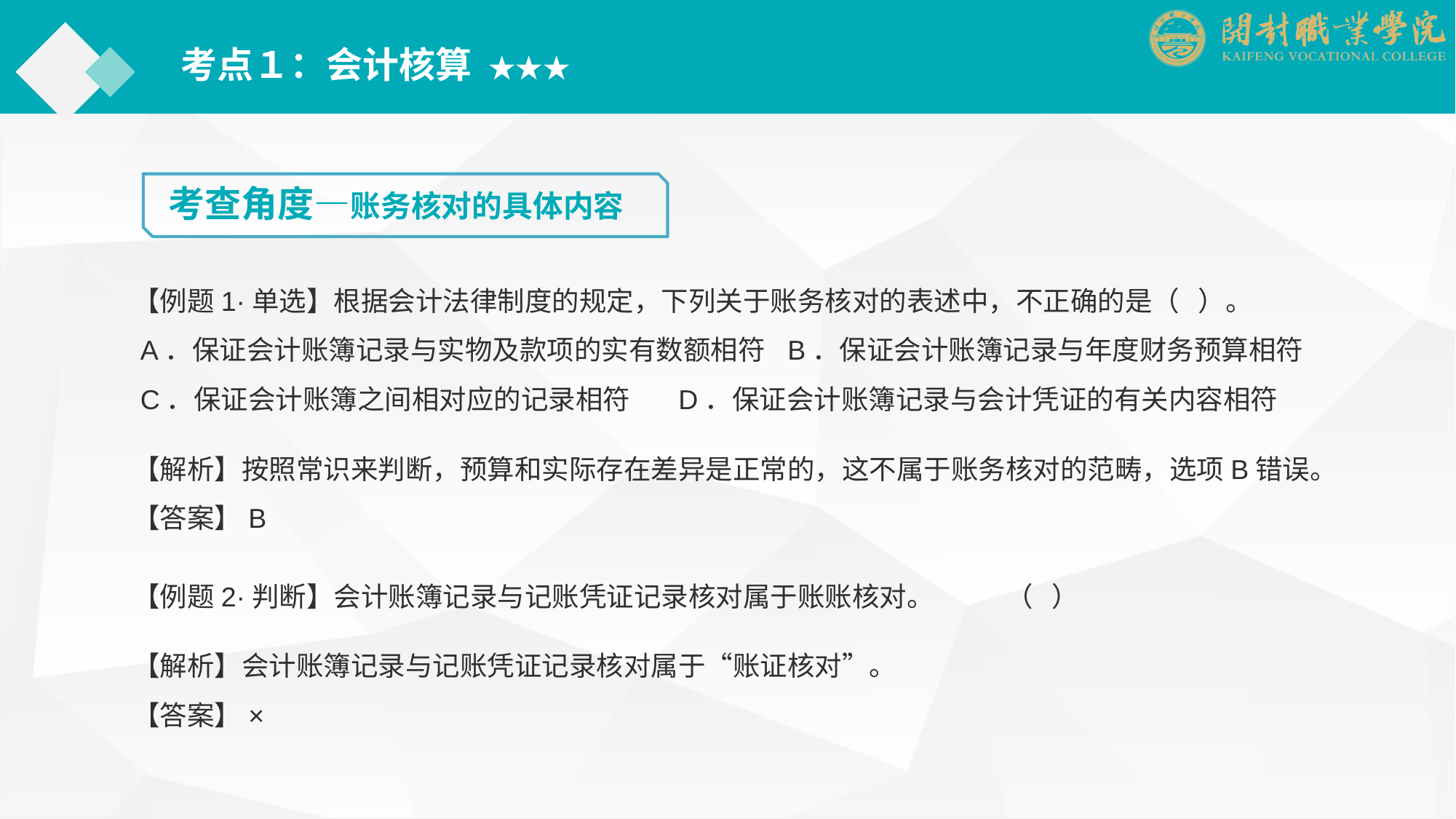

考点１：会计核算  ★★★
考查角度—账务核对的具体内容

【例题1·单选】根据会计法律制度的规定，下列关于账务核对的表述中，不正确的是（   ）。
 A．保证会计账簿记录与实物及款项的实有数额相符	B．保证会计账簿记录与年度财务预算相符
 C．保证会计账簿之间相对应的记录相符	D．保证会计账簿记录与会计凭证的有关内容相符
【解析】按照常识来判断，预算和实际存在差异是正常的，这不属于账务核对的范畴，选项B错误。
【答案】B
【例题2·判断】会计账簿记录与记账凭证记录核对属于账账核对。	（   ）
【解析】会计账簿记录与记账凭证记录核对属于“账证核对”。
【答案】×